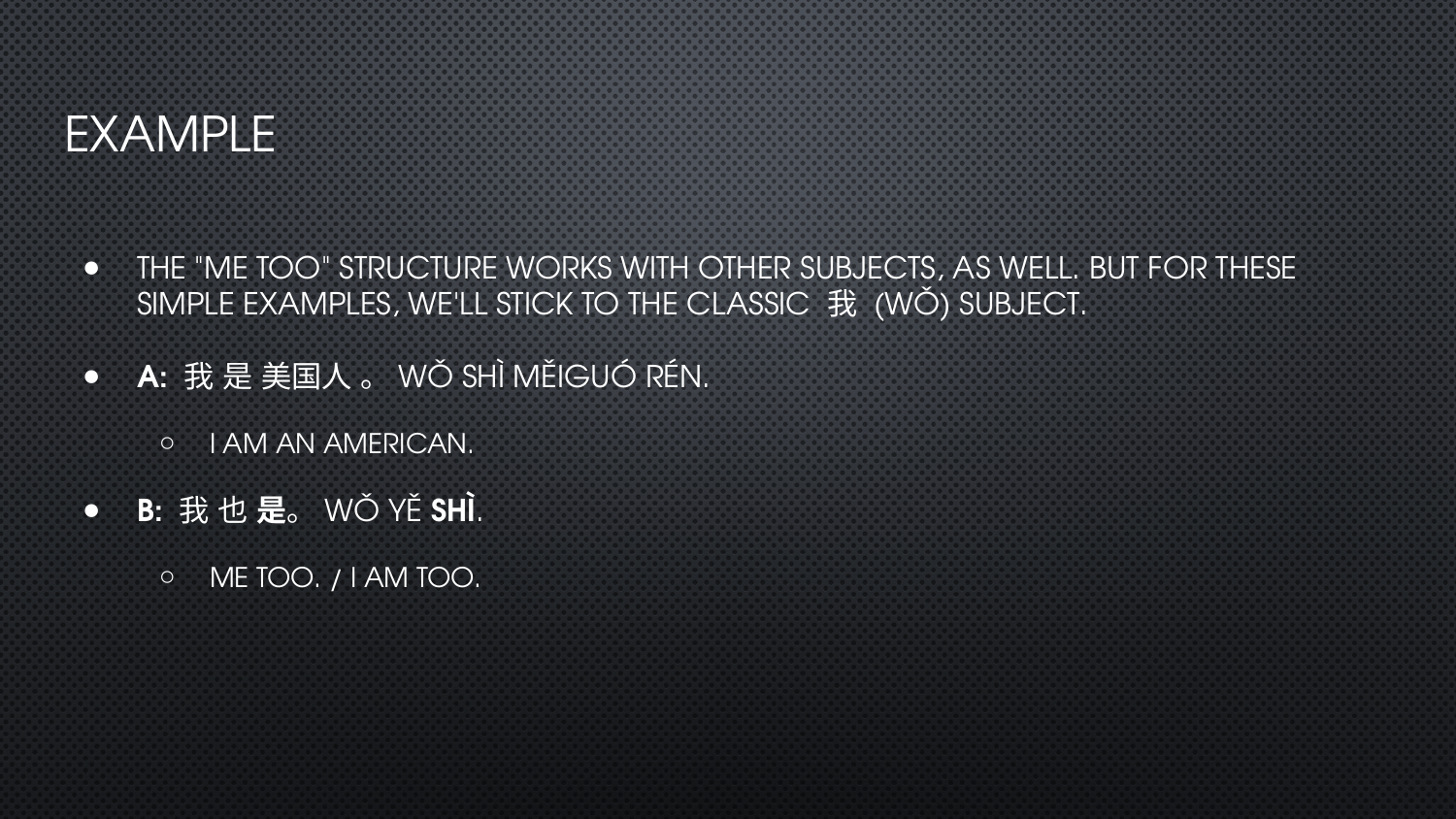

# Example
The "me too" structure works with other subjects, as well. But for these simple examples, we'll stick to the classic 我 (wǒ) subject.

A: 我 是 美国人 。Wǒ shì Měiguó rén.
I am an American.
B: 我 也 是。Wǒ yě shì.
Me too. / I am too.